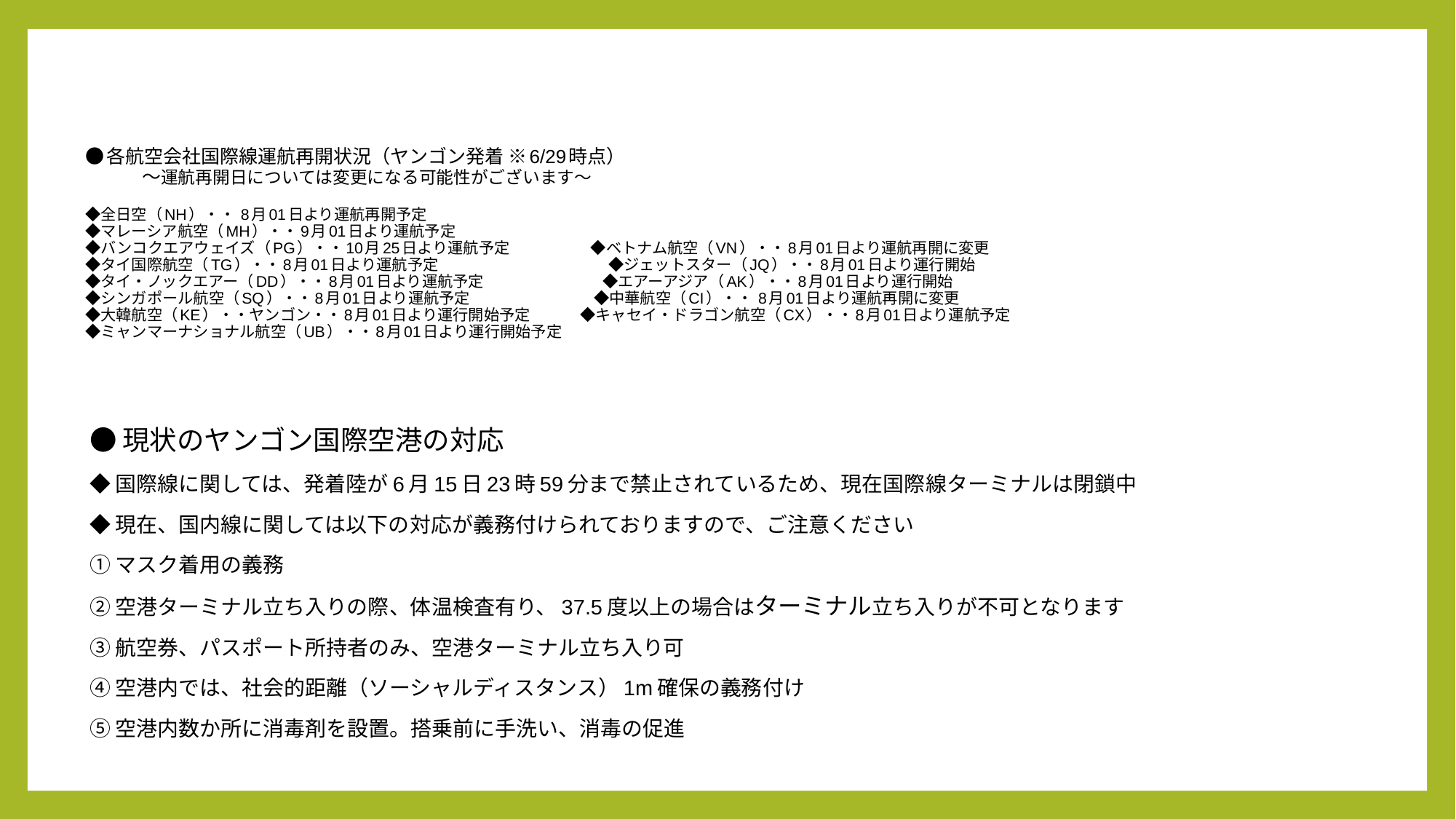

# ●各航空会社国際線運航再開状況（ヤンゴン発着 ※6/29時点） 　　　～運航再開日については変更になる可能性がございます～ ◆全日空（NH）・・ 8月01日より運航再開予定 ◆マレーシア航空（MH）・・9月01日より運航予定　　　　　　　　　　　　　　　　　　 ◆バンコクエアウェイズ（PG）・・10月25日より運航予定　　　　　 ◆ベトナム航空（VN）・・8月01日より運航再開に変更 ◆タイ国際航空（TG）・・8月01日より運航予定　　　　　　　　　　　◆ジェットスター（JQ）・・8月01日より運行開始 ◆タイ・ノックエアー（DD）・・8月01日より運航予定　 　　　　　　  ◆エアーアジア（AK）・・8月01日より運行開始 ◆シンガポール航空（SQ）・・8月01日より運航予定　　　　　　　　◆中華航空（CI）・・ 8月01日より運航再開に変更 ◆大韓航空（KE）・・ヤンゴン・・8月01日より運行開始予定　　　 ◆キャセイ・ドラゴン航空（CX）・・8月01日より運航予定 ◆ミャンマーナショナル航空（UB）・・8月01日より運行開始予定

●現状のヤンゴン国際空港の対応
◆国際線に関しては、発着陸が6月15日23時59分まで禁止されているため、現在国際線ターミナルは閉鎖中
◆現在、国内線に関しては以下の対応が義務付けられておりますので、ご注意ください
①マスク着用の義務
②空港ターミナル立ち入りの際、体温検査有り、37.5度以上の場合はターミナル立ち入りが不可となります
③航空券、パスポート所持者のみ、空港ターミナル立ち入り可
④空港内では、社会的距離（ソーシャルディスタンス）1m確保の義務付け
⑤空港内数か所に消毒剤を設置。搭乗前に手洗い、消毒の促進